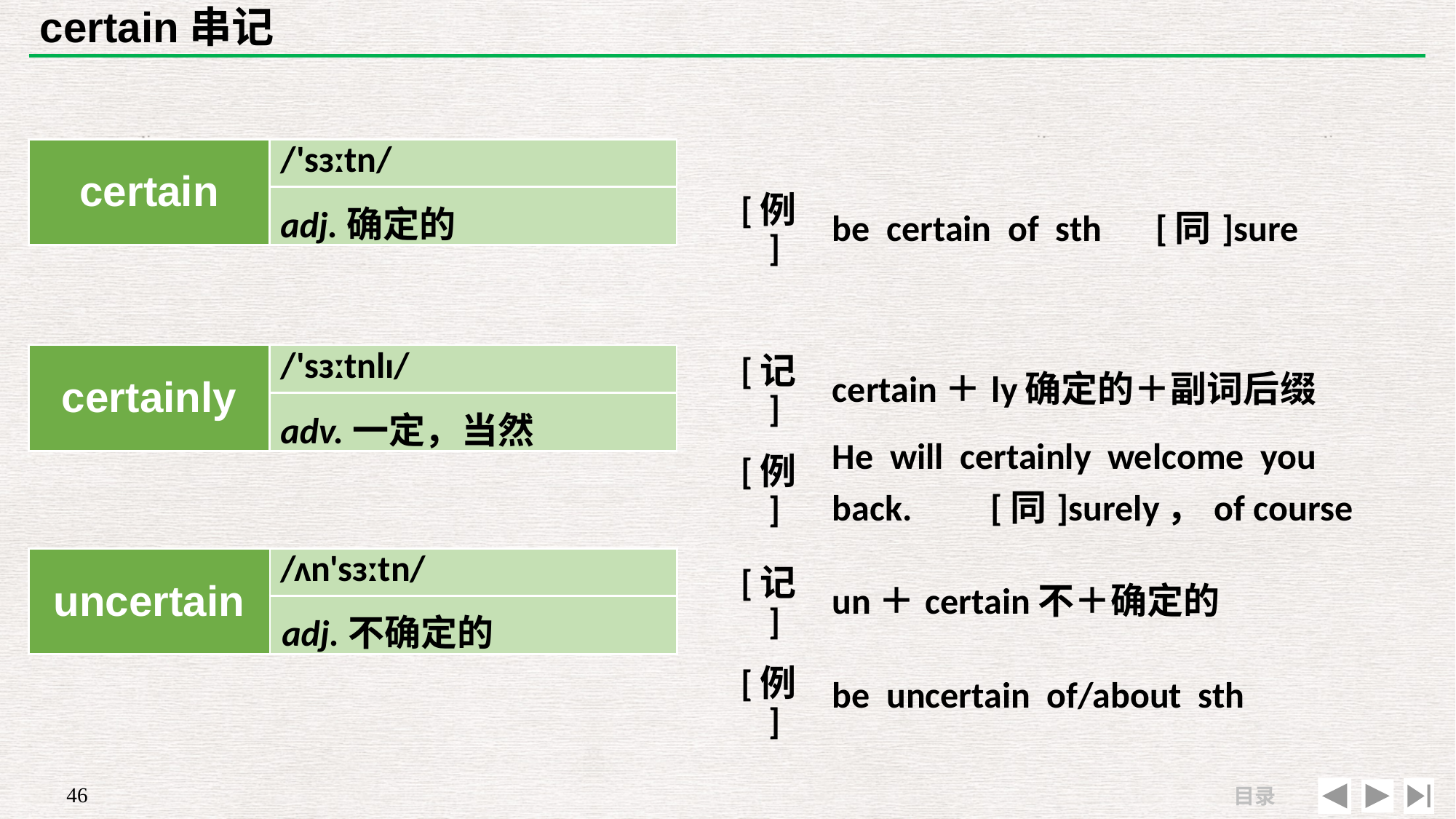

# certain串记

|  |  |
| --- | --- |
| [例] | be certain of sth　[同]sure |
| certain | /'sɜːtn/ |
| --- | --- |
|  |  |
adj.确定的
| [记] | certain＋ly确定的＋副词后缀 |
| --- | --- |
| [例] | He will certainly welcome you back.　 [同]surely，of course |
| certainly | /'sɜːtnlɪ/ |
| --- | --- |
|  |  |
adv.一定，当然
| uncertain | /ʌn'sɜːtn/ |
| --- | --- |
|  |  |
| [记] | un＋certain不＋确定的 |
| --- | --- |
| [例] | be uncertain of/about sth |
adj.不确定的